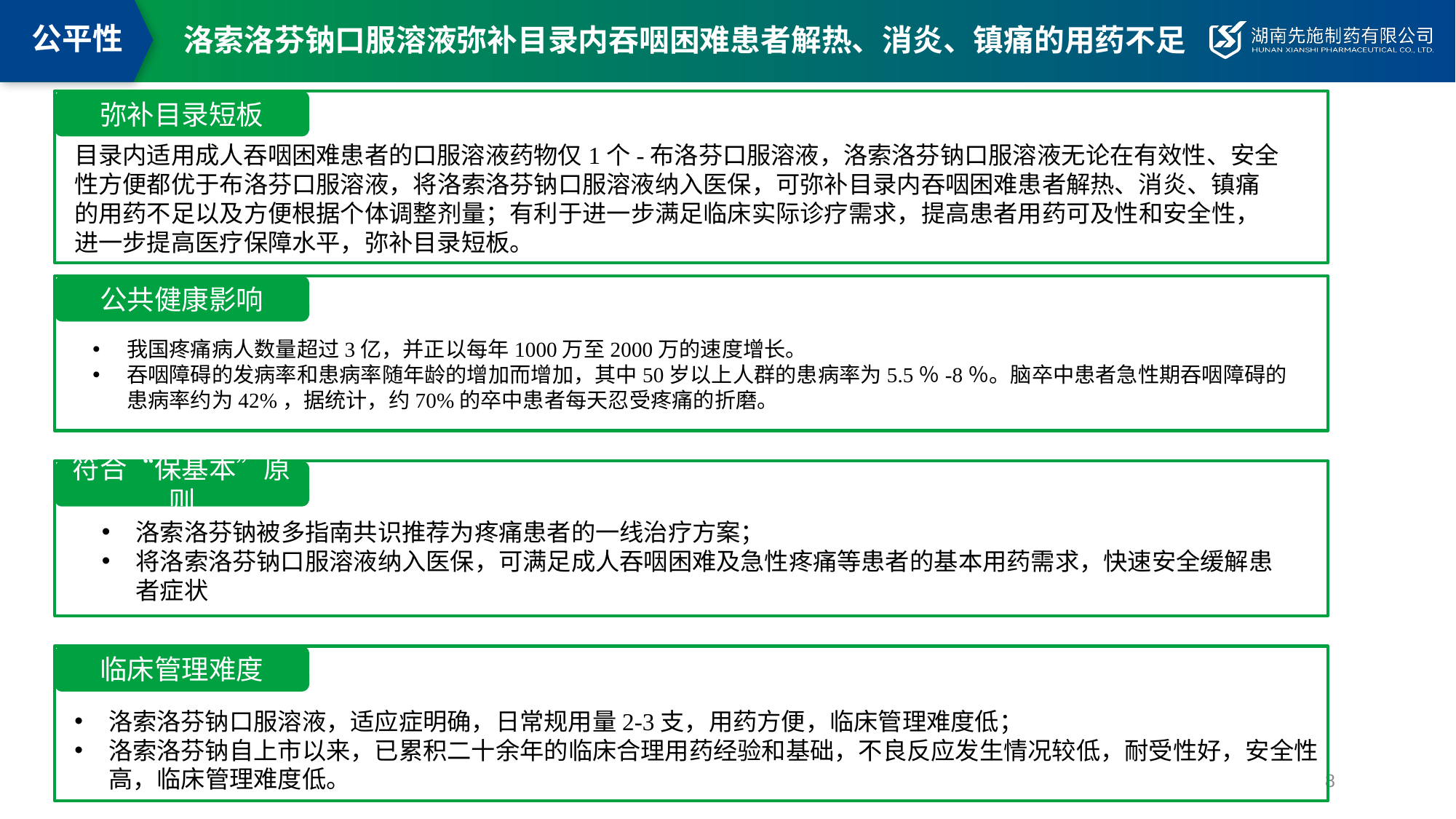

公平性
# 洛索洛芬钠口服溶液弥补目录内吞咽困难患者解热、消炎、镇痛的用药不足

弥补目录短板
目录内适用成人吞咽困难患者的口服溶液药物仅1个-布洛芬口服溶液，洛索洛芬钠口服溶液无论在有效性、安全性方便都优于布洛芬口服溶液，将洛索洛芬钠口服溶液纳入医保，可弥补目录内吞咽困难患者解热、消炎、镇痛的用药不足以及方便根据个体调整剂量；有利于进一步满足临床实际诊疗需求，提高患者用药可及性和安全性，进一步提高医疗保障水平，弥补目录短板。

公共健康影响
我国疼痛病人数量超过3亿，并正以每年1000万至2000万的速度增长。
吞咽障碍的发病率和患病率随年龄的增加而增加，其中50岁以上人群的患病率为5.5％-8％。脑卒中患者急性期吞咽障碍的患病率约为42%，据统计，约70%的卒中患者每天忍受疼痛的折磨。

符合“保基本”原则
洛索洛芬钠被多指南共识推荐为疼痛患者的一线治疗方案；
将洛索洛芬钠口服溶液纳入医保，可满足成人吞咽困难及急性疼痛等患者的基本用药需求，快速安全缓解患者症状

临床管理难度
洛索洛芬钠口服溶液，适应症明确，日常规用量2-3支，用药方便，临床管理难度低；
洛索洛芬钠自上市以来，已累积二十余年的临床合理用药经验和基础，不良反应发生情况较低，耐受性好，安全性高，临床管理难度低。
8